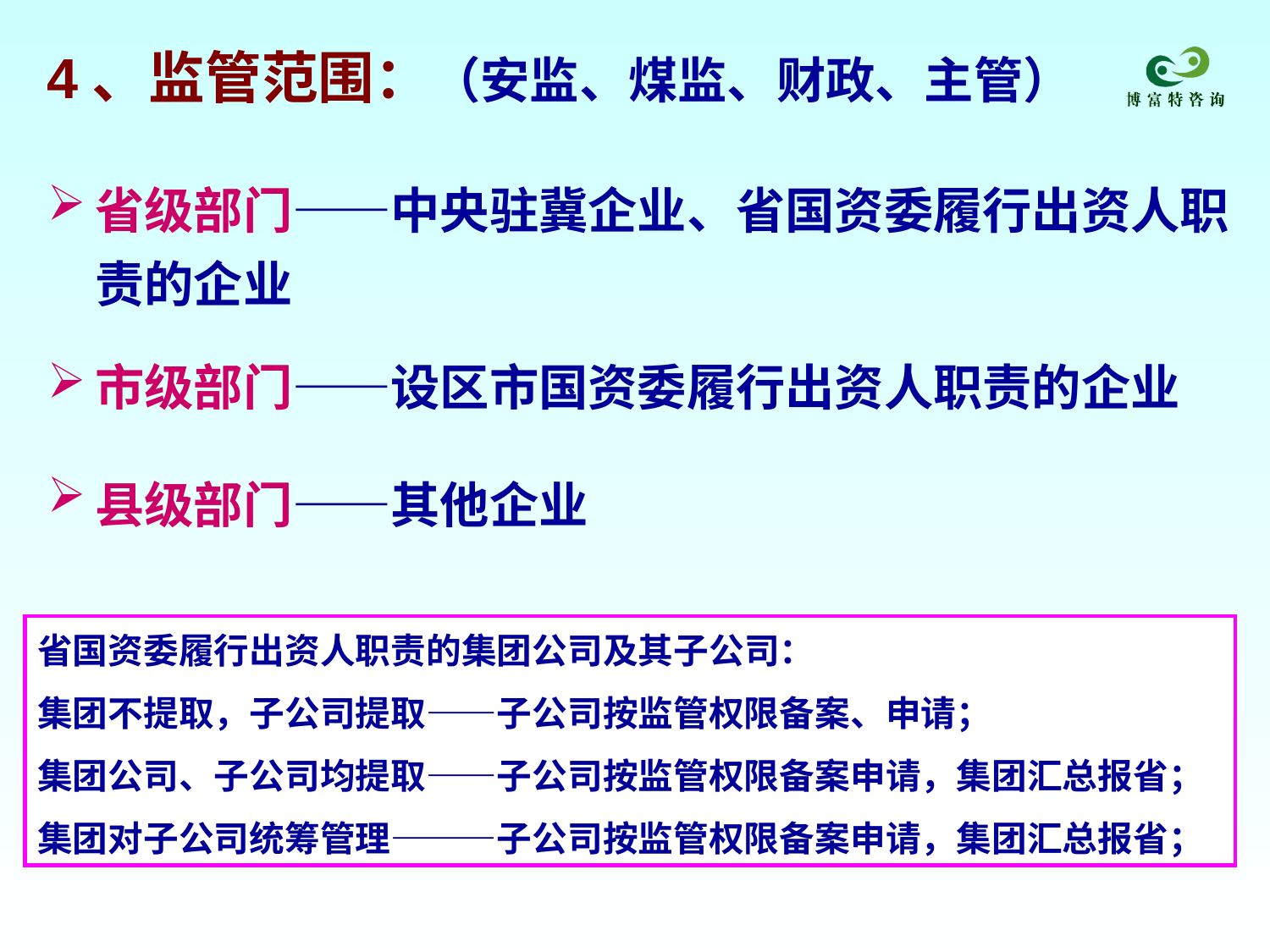

4、监管范围：（安监、煤监、财政、主管）

省级部门——中央驻冀企业、省国资委履行出资人职责的企业
市级部门——设区市国资委履行出资人职责的企业
县级部门——其他企业
省国资委履行出资人职责的集团公司及其子公司：
集团不提取，子公司提取——子公司按监管权限备案、申请；
集团公司、子公司均提取——子公司按监管权限备案申请，集团汇总报省；
集团对子公司统筹管理———子公司按监管权限备案申请，集团汇总报省；